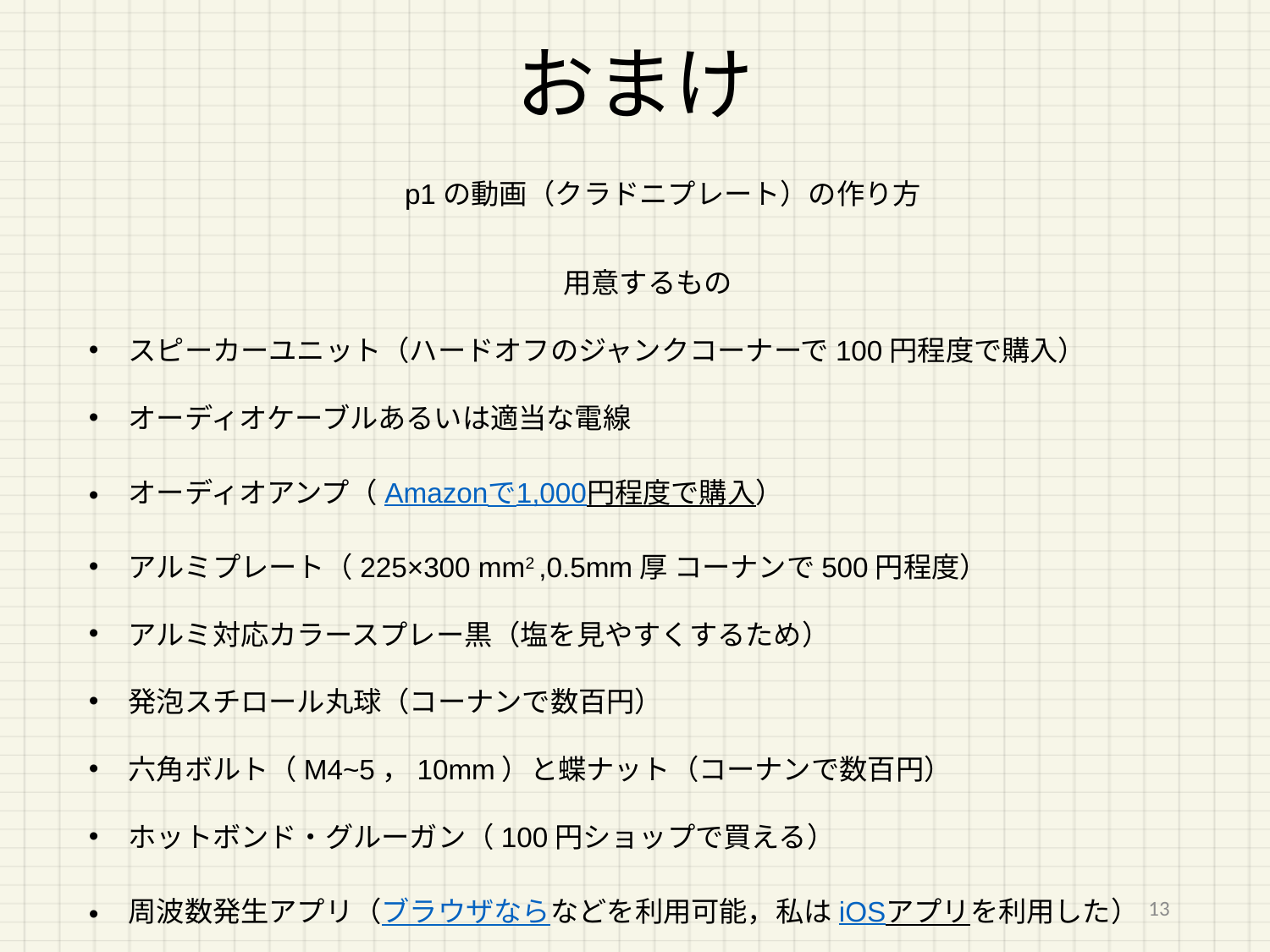

おまけ
p1の動画（クラドニプレート）の作り方
用意するもの
スピーカーユニット（ハードオフのジャンクコーナーで100円程度で購入）
オーディオケーブルあるいは適当な電線
オーディオアンプ（Amazonで1,000円程度で購入）
アルミプレート（225×300 mm2 ,0.5mm厚 コーナンで500円程度）
アルミ対応カラースプレー黒（塩を見やすくするため）
発泡スチロール丸球（コーナンで数百円）
六角ボルト（M4~5，10mm）と蝶ナット（コーナンで数百円）
ホットボンド・グルーガン（100円ショップで買える）
周波数発生アプリ（ブラウザならなどを利用可能，私はiOSアプリを利用した）
13